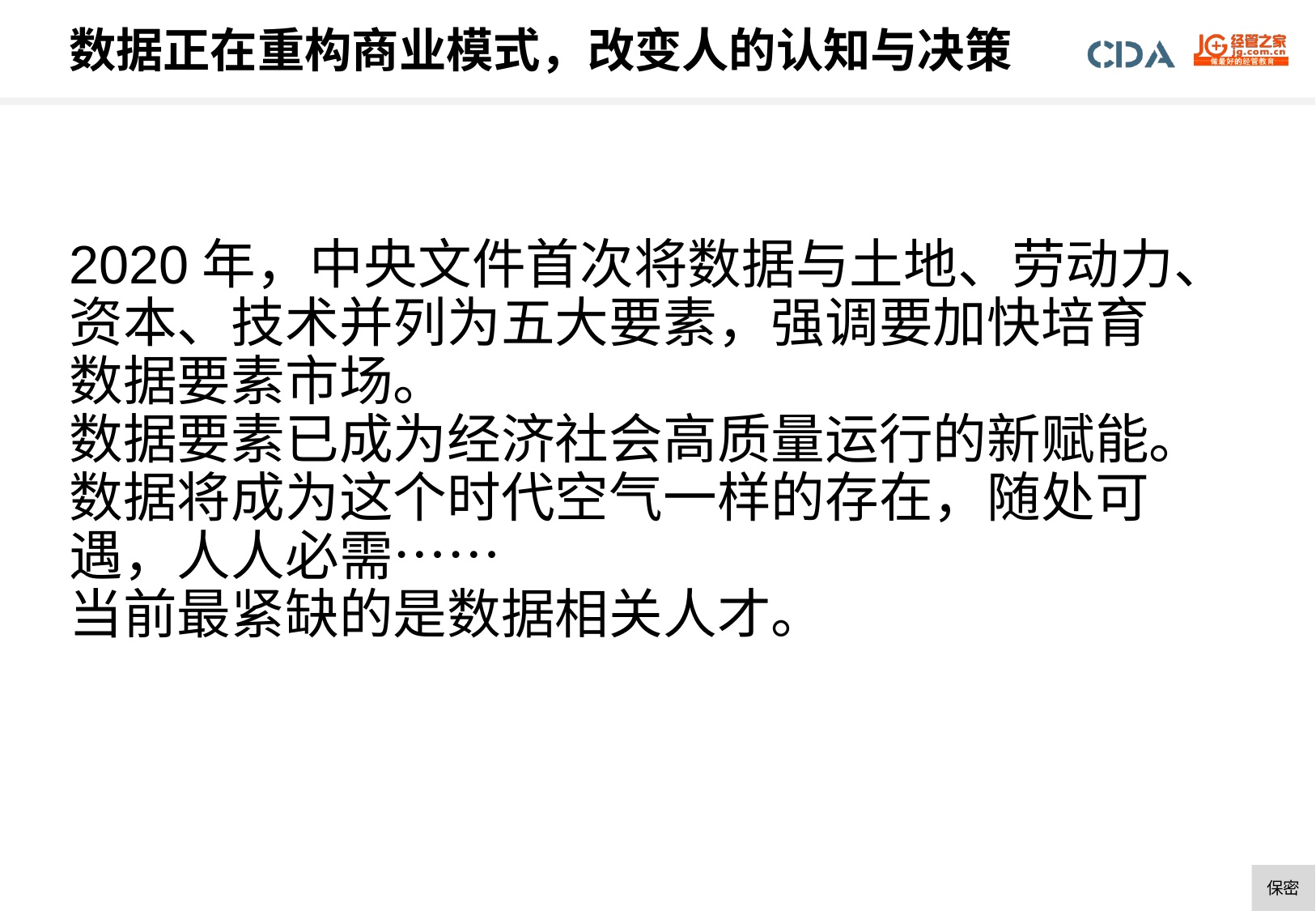

数据正在重构商业模式，改变人的认知与决策
2020年，中央文件首次将数据与土地、劳动力、资本、技术并列为五大要素，强调要加快培育数据要素市场。
数据要素已成为经济社会高质量运行的新赋能。
数据将成为这个时代空气一样的存在，随处可遇，人人必需……
当前最紧缺的是数据相关人才。

4